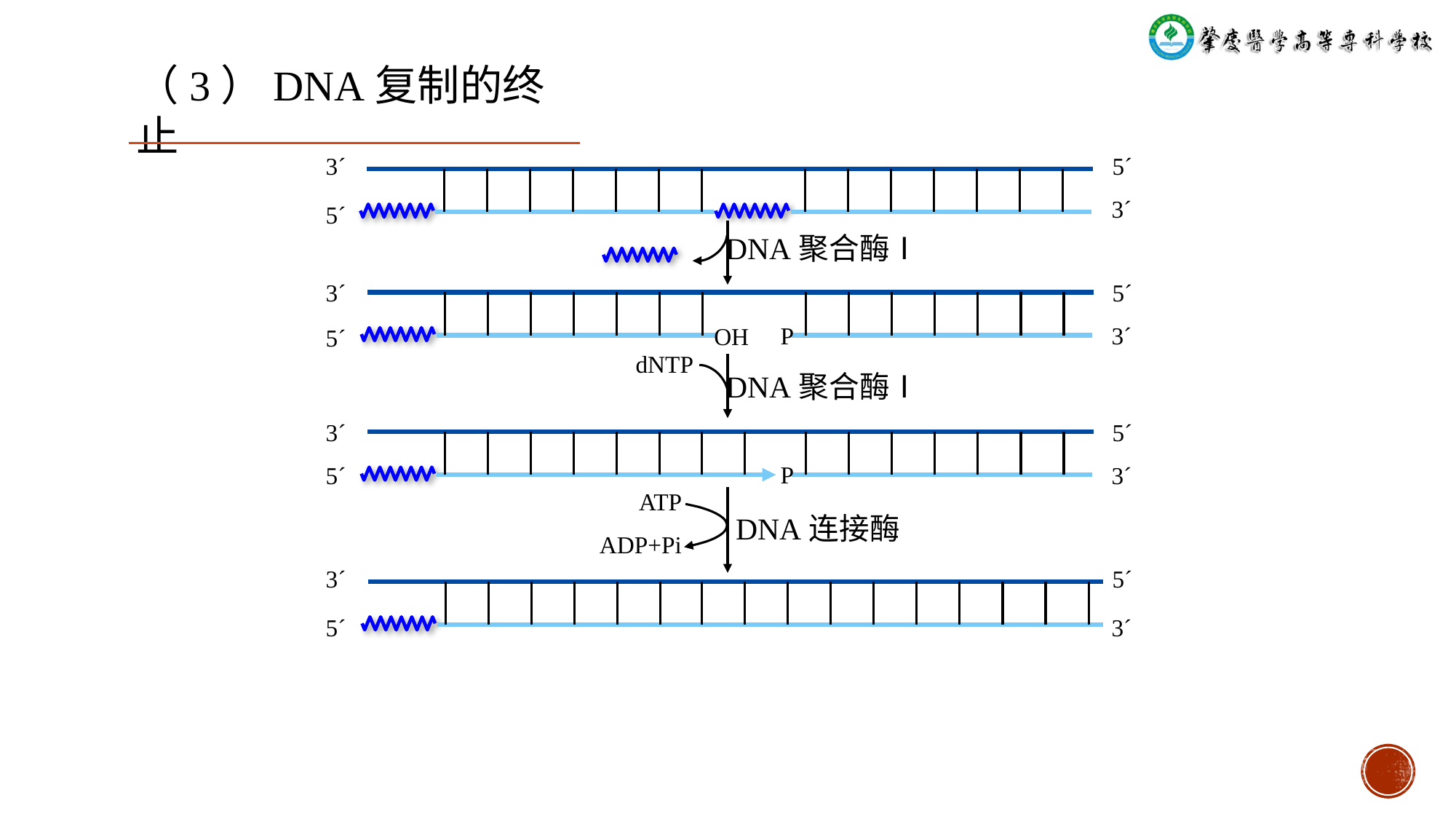

（3）DNA复制的终止
3´
5´
3´
5´

DNA聚合酶Ⅰ

3´
5´
P
3´
OH
5´

dNTP

DNA聚合酶Ⅰ
3´
5´
P
5´
3´

ATP

DNA连接酶
ADP+Pi
3´
5´
5´
3´